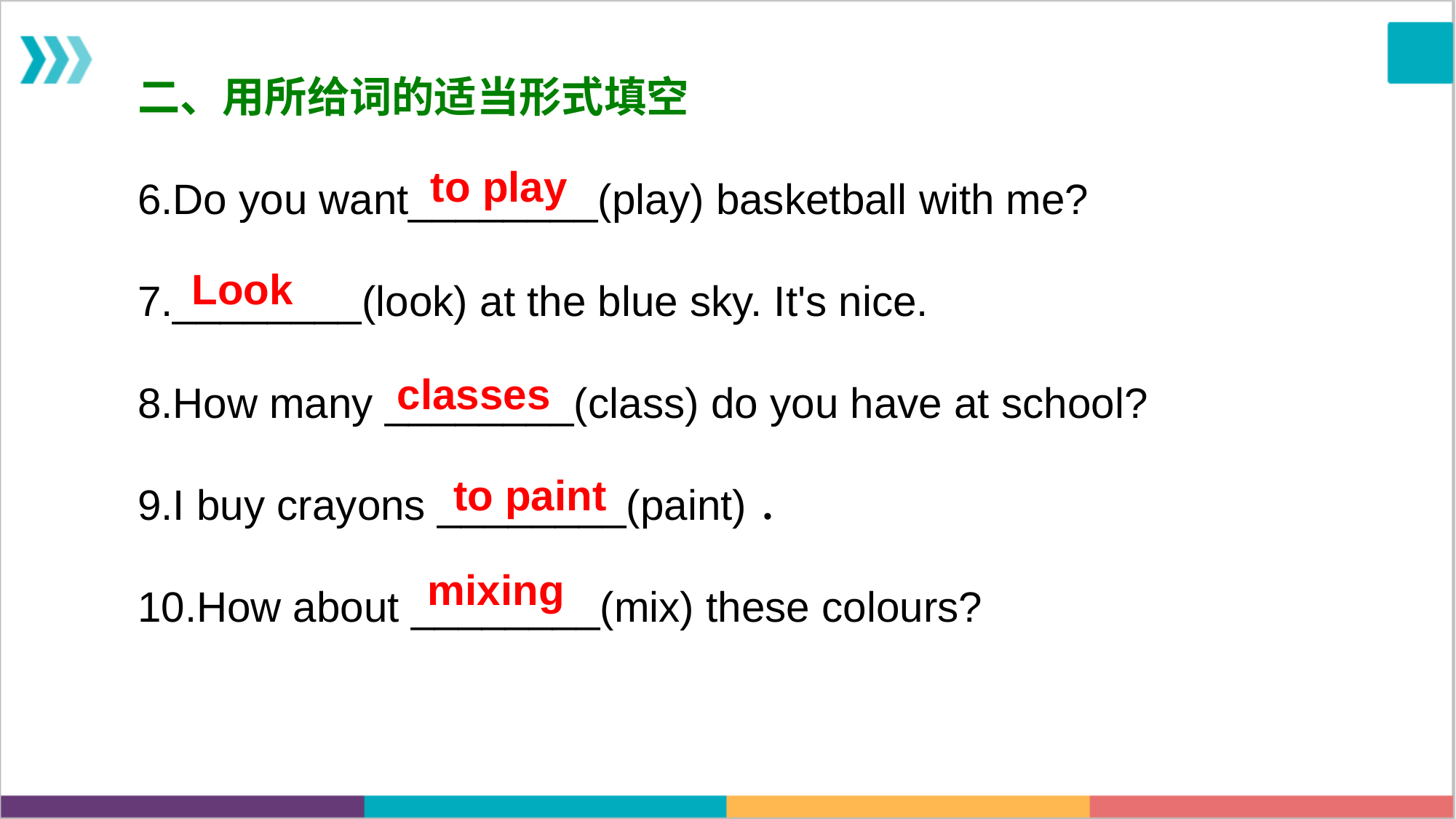

二、用所给词的适当形式填空
6.Do you want________(play) basketball with me?
7.________(look) at the blue sky. It's nice.
8.How many ________(class) do you have at school?
9.I buy crayons ________(paint)．
10.How about ________(mix) these colours?
to play
Look
classes
to paint
mixing